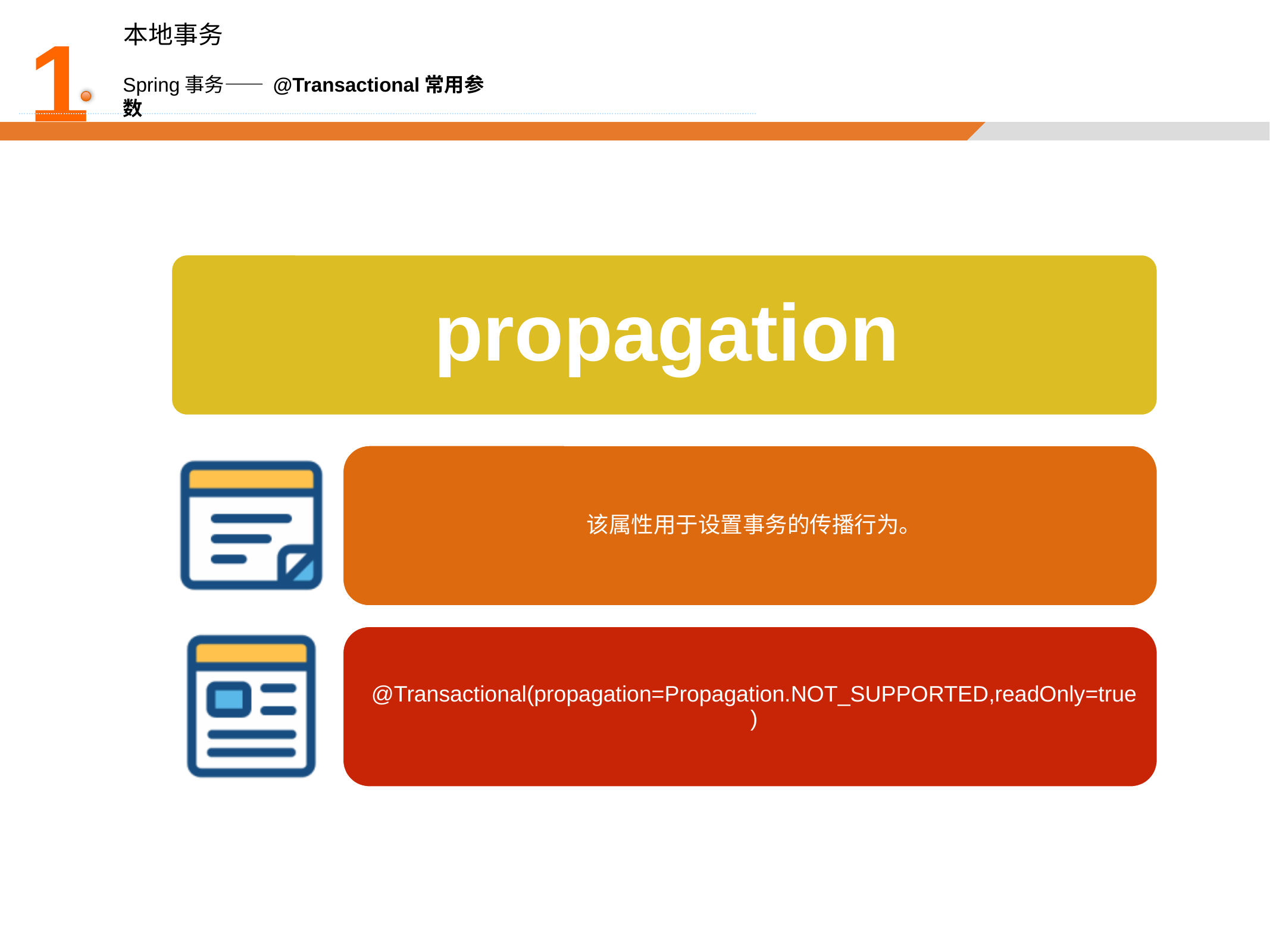

1
本地事务

Spring事务—— @Transactional常用参数
propagation
该属性用于设置事务的传播行为。
@Transactional(propagation=Propagation.NOT_SUPPORTED,readOnly=true)